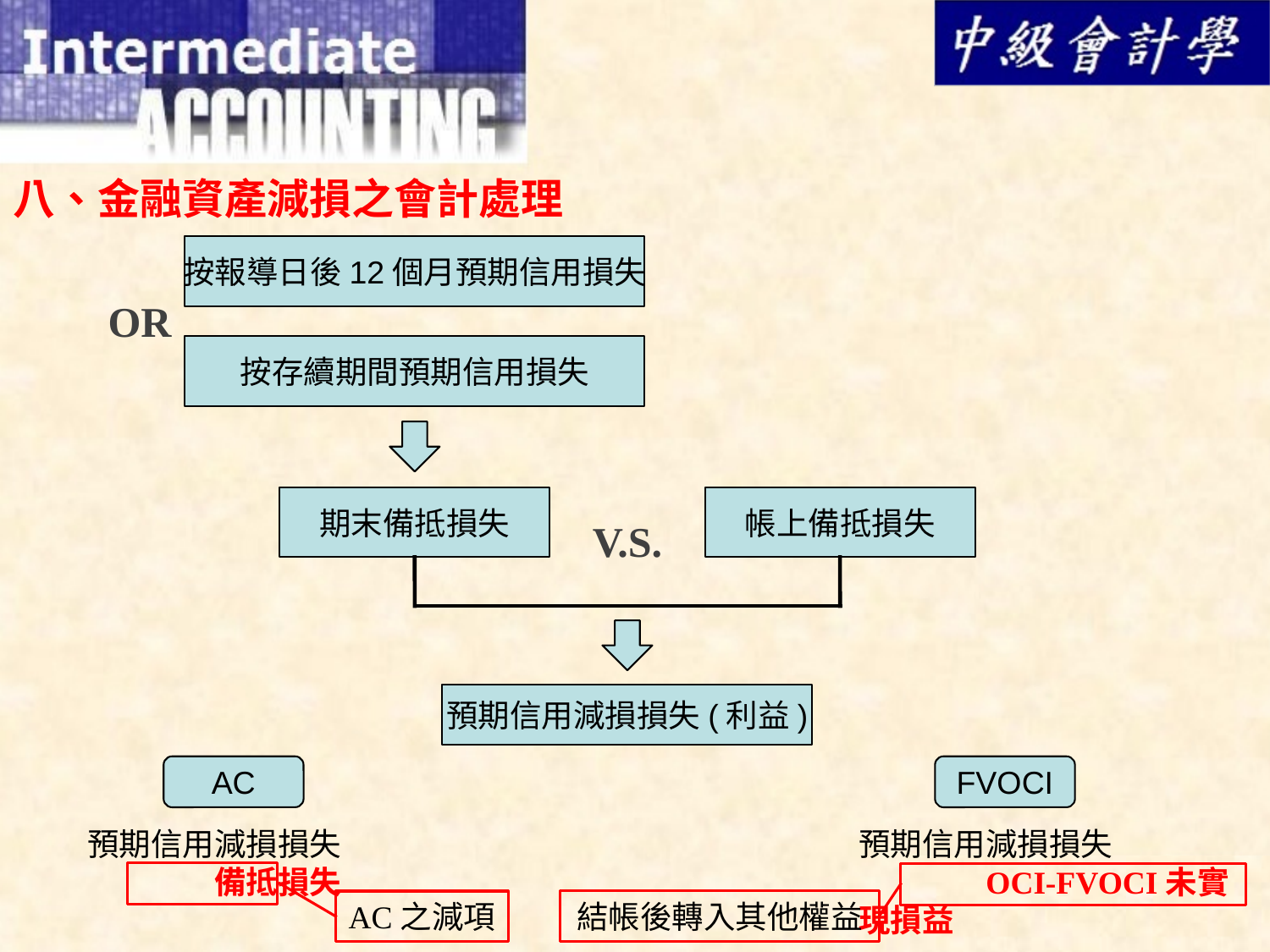

八、金融資產減損之會計處理
按報導日後12個月預期信用損失
OR
按存續期間預期信用損失

期末備抵損失
帳上備抵損失
V.S.

預期信用減損損失(利益)
AC
FVOCI
預期信用減損損失
	備抵損失
預期信用減損損失
	OCI-FVOCI未實現損益

結帳後轉入其他權益
AC之減項